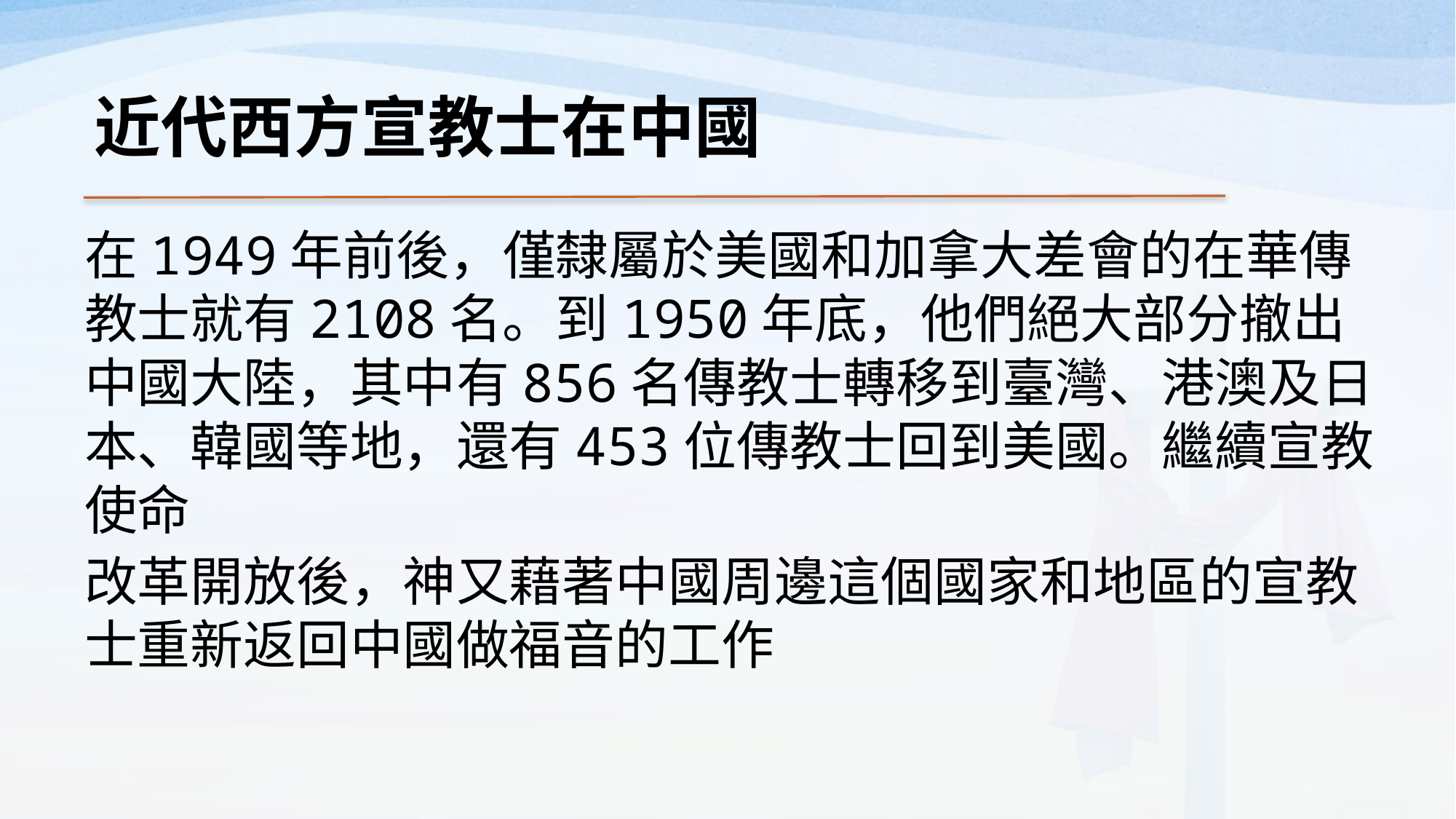

近代西方宣教士在中國

在1949年前後，僅隸屬於美國和加拿大差會的在華傳教士就有2108名。到1950年底，他們絕大部分撤出中國大陸，其中有856名傳教士轉移到臺灣、港澳及日本、韓國等地，還有453位傳教士回到美國。繼續宣教使命
改革開放後，神又藉著中國周邊這個國家和地區的宣教士重新返回中國做福音的工作